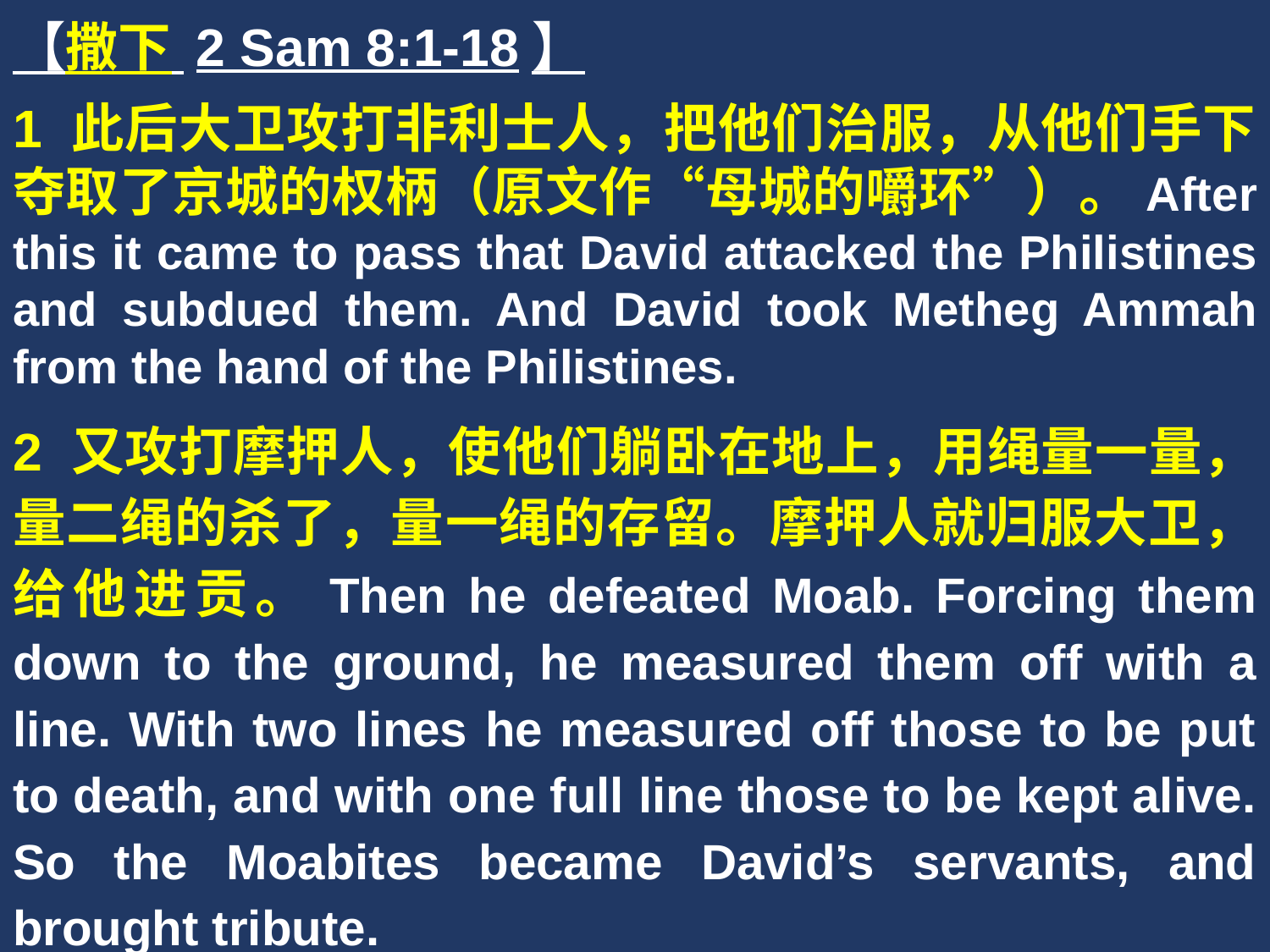

【撒下 2 Sam 8:1-18】
1 此后大卫攻打非利士人，把他们治服，从他们手下夺取了京城的权柄（原文作“母城的嚼环”）。After this it came to pass that David attacked the Philistines and subdued them. And David took Metheg Ammah from the hand of the Philistines.
2 又攻打摩押人，使他们躺卧在地上，用绳量一量，量二绳的杀了，量一绳的存留。摩押人就归服大卫，给他进贡。Then he defeated Moab. Forcing them down to the ground, he measured them off with a line. With two lines he measured off those to be put to death, and with one full line those to be kept alive. So the Moabites became David’s servants, and brought tribute.